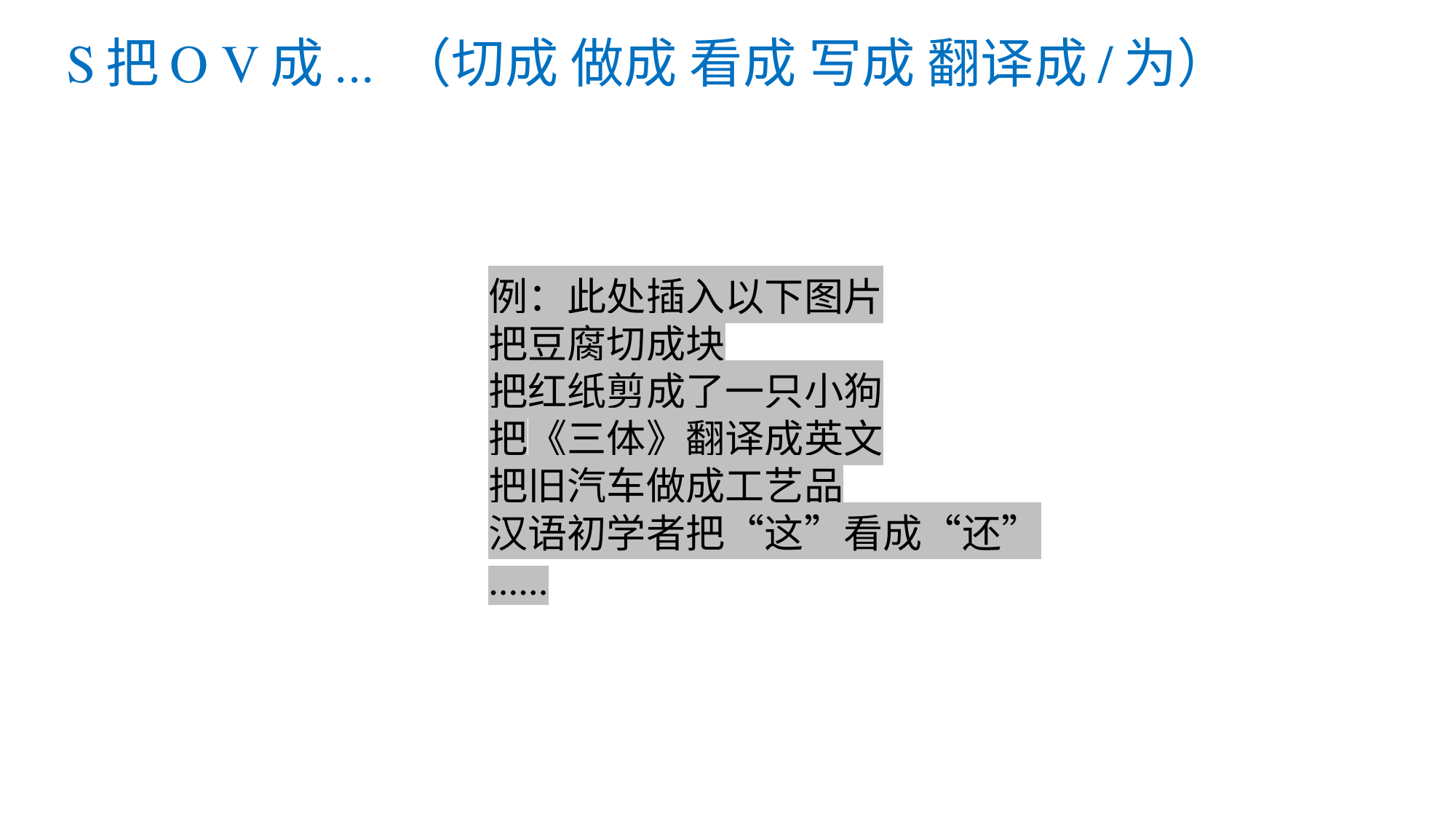

# S把O V成... （切成 做成 看成 写成 翻译成/为）
例：此处插入以下图片
把豆腐切成块
把红纸剪成了一只小狗
把《三体》翻译成英文
把旧汽车做成工艺品
汉语初学者把“这”看成“还”
......